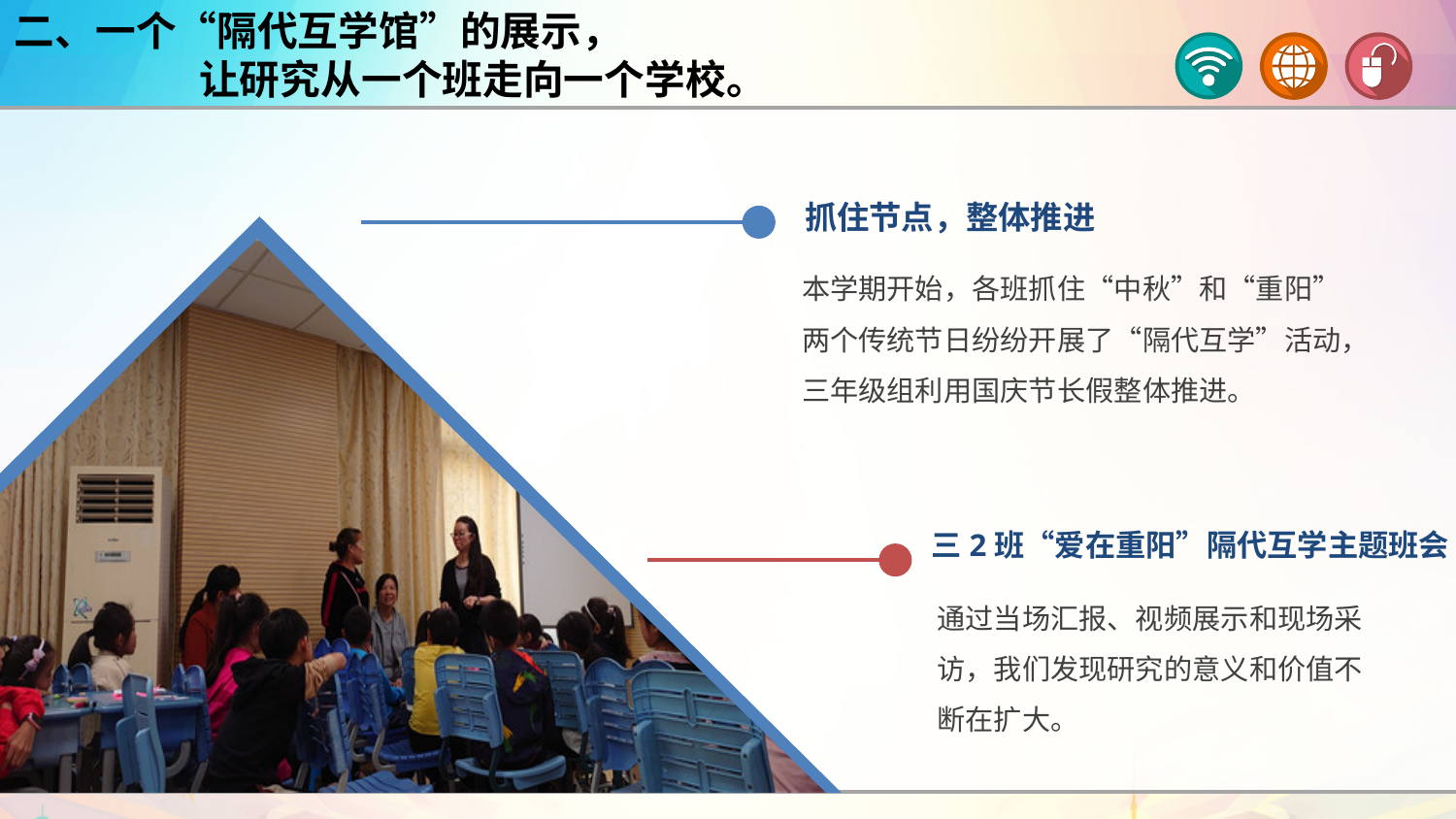

二、一个“隔代互学馆”的展示，
                   让研究从一个班走向一个学校。
抓住节点，整体推进
本学期开始，各班抓住“中秋”和“重阳”两个传统节日纷纷开展了“隔代互学”活动，三年级组利用国庆节长假整体推进。

三2班“爱在重阳”隔代互学主题班会
通过当场汇报、视频展示和现场采访，我们发现研究的意义和价值不断在扩大。